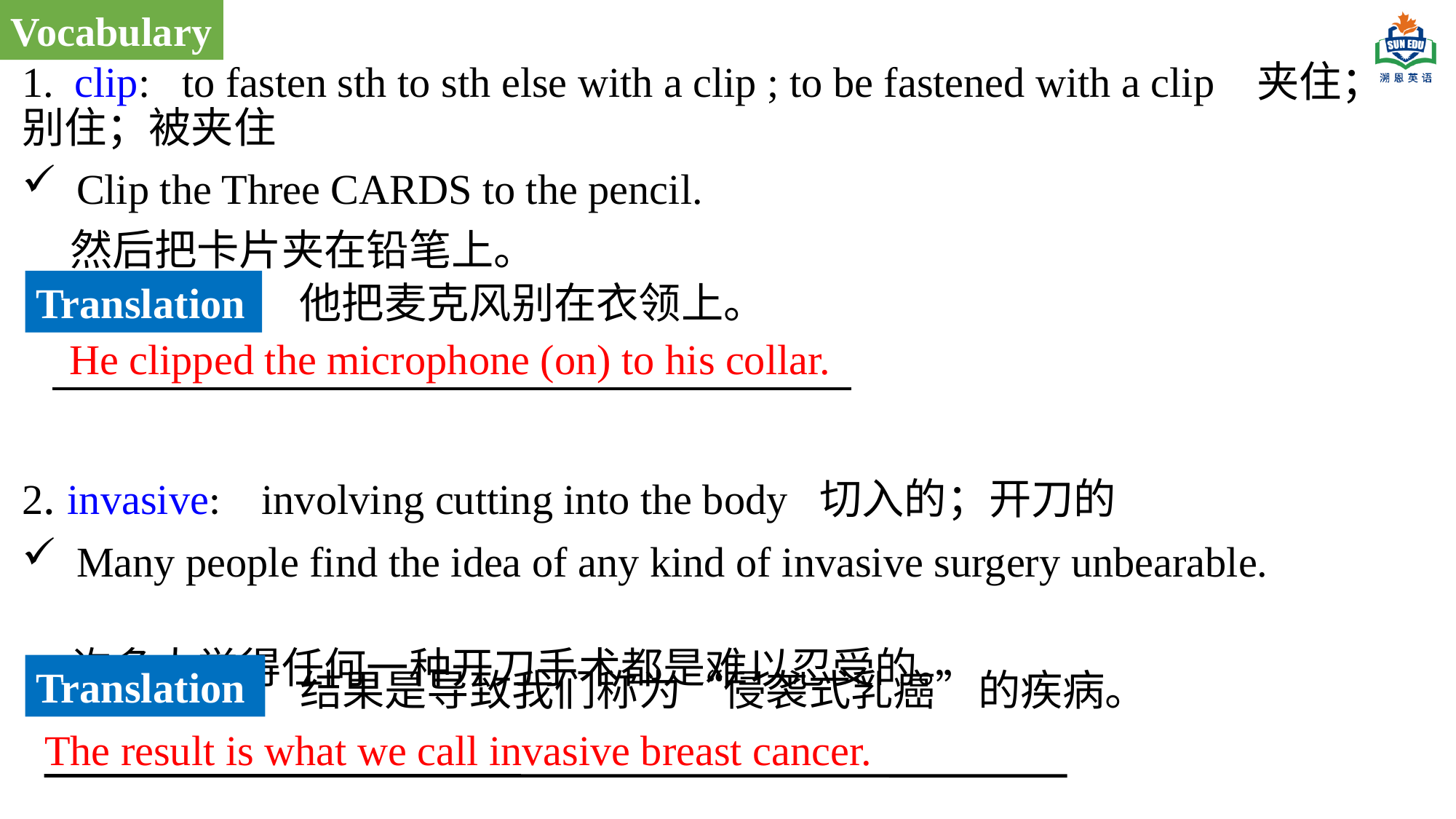

Vocabulary
1.  clip:   to fasten sth to sth else with a clip ; to be fastened with a clip   夹住；别住；被夹住
Clip the Three CARDS to the pencil.
    然后把卡片夹在铅笔上。

2. invasive:    involving cutting into the body  切入的；开刀的
Many people find the idea of any kind of invasive surgery unbearable.
    许多人觉得任何一种开刀手术都是难以忍受的。
Translation
他把麦克风别在衣领上。
He clipped the microphone (on) to his collar.
Translation
结果是导致我们称为“侵袭式乳癌”的疾病。
The result is what we call invasive breast cancer.